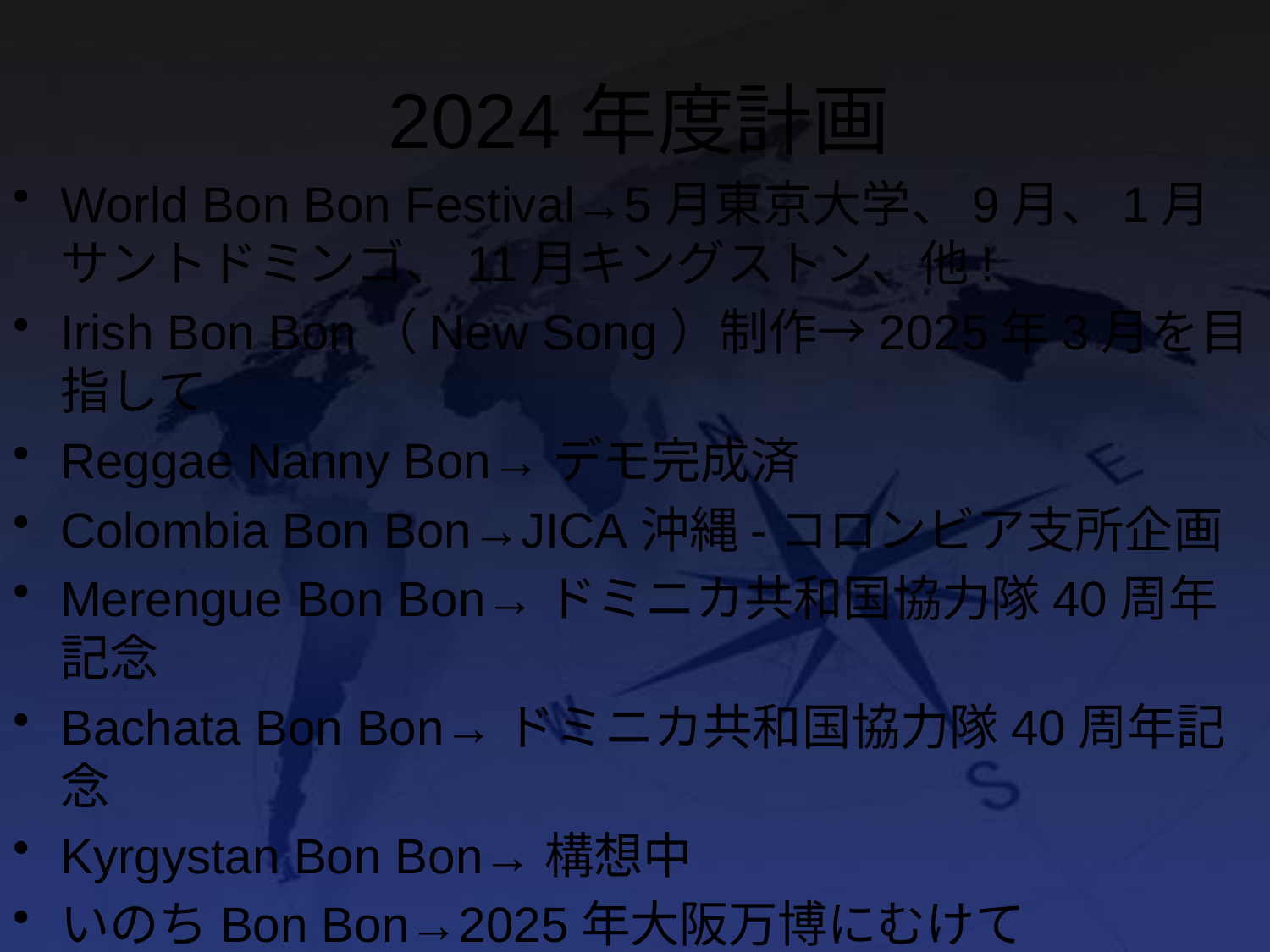

# 2024年度計画
World Bon Bon Festival→5月東京大学、9月、1月サントドミンゴ、11月キングストン、他!
Irish Bon Bon（New Song）制作→2025年3月を目指して
Reggae Nanny Bon→デモ完成済
Colombia Bon Bon→JICA沖縄-コロンビア支所企画
Merengue Bon Bon→ドミニカ共和国協力隊40周年記念
Bachata Bon Bon→ドミニカ共和国協力隊40周年記念
Kyrgystan Bon Bon→構想中
いのちBon Bon→2025年大阪万博にむけて